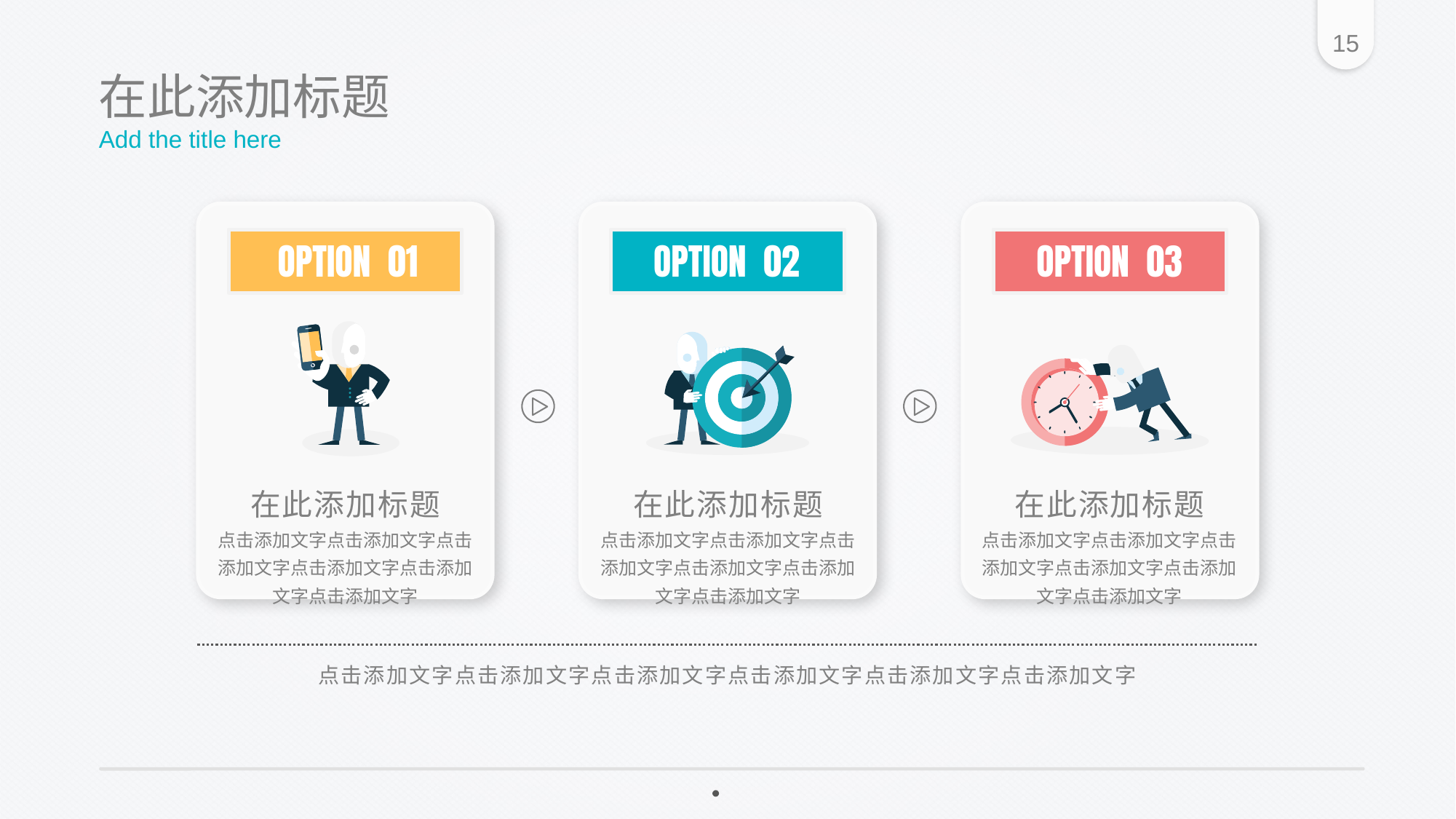

在此添加标题
Add the title here

OPTION  01
OPTION  02
OPTION  03

在此添加标题
点击添加文字点击添加文字点击添加文字点击添加文字点击添加文字点击添加文字
在此添加标题
点击添加文字点击添加文字点击添加文字点击添加文字点击添加文字点击添加文字
在此添加标题
点击添加文字点击添加文字点击添加文字点击添加文字点击添加文字点击添加文字
点击添加文字点击添加文字点击添加文字点击添加文字点击添加文字点击添加文字